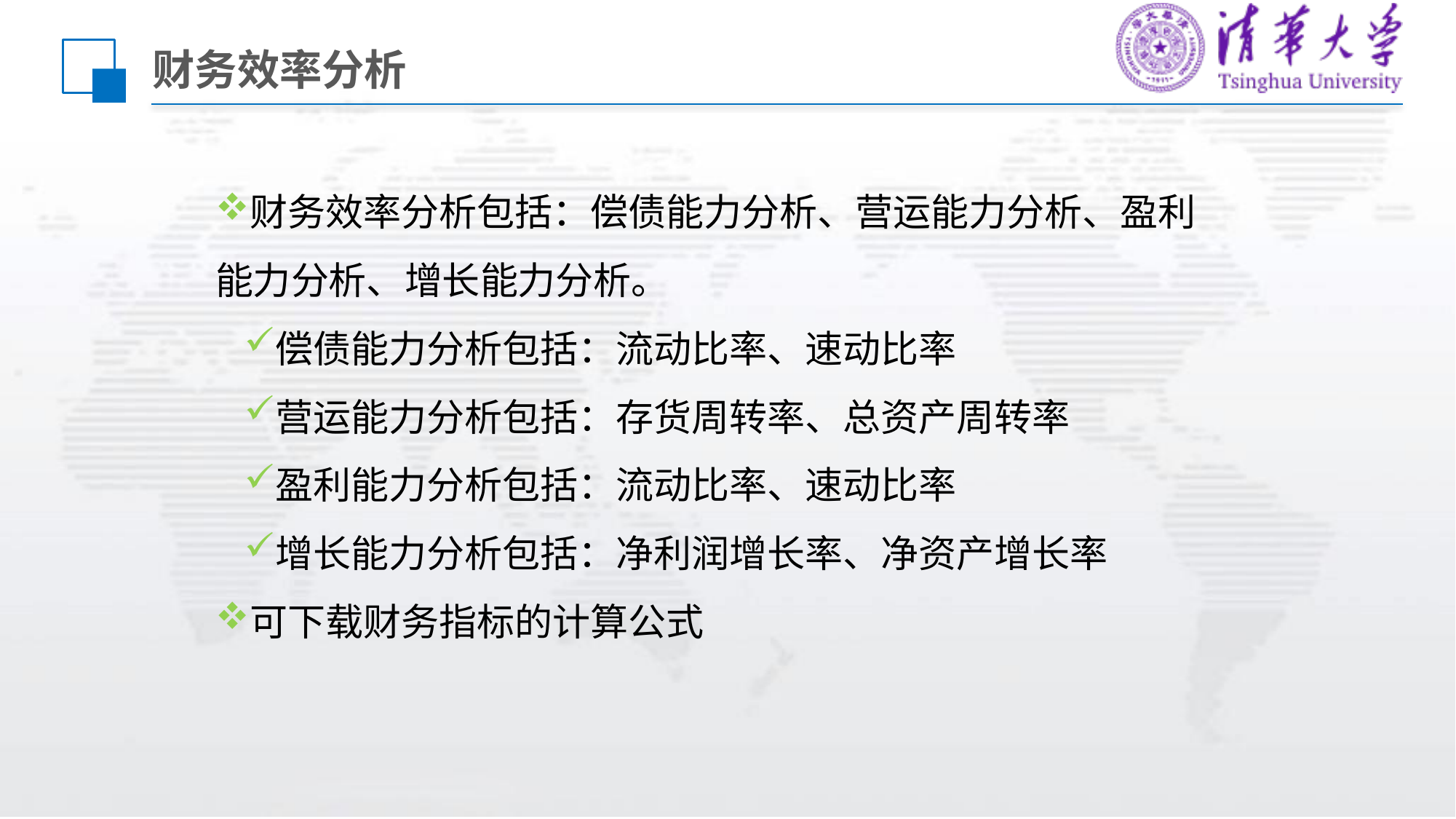

# 财务效率分析
财务效率分析包括：偿债能力分析、营运能力分析、盈利能力分析、增长能力分析。
偿债能力分析包括：流动比率、速动比率
营运能力分析包括：存货周转率、总资产周转率
盈利能力分析包括：流动比率、速动比率
增长能力分析包括：净利润增长率、净资产增长率
可下载财务指标的计算公式